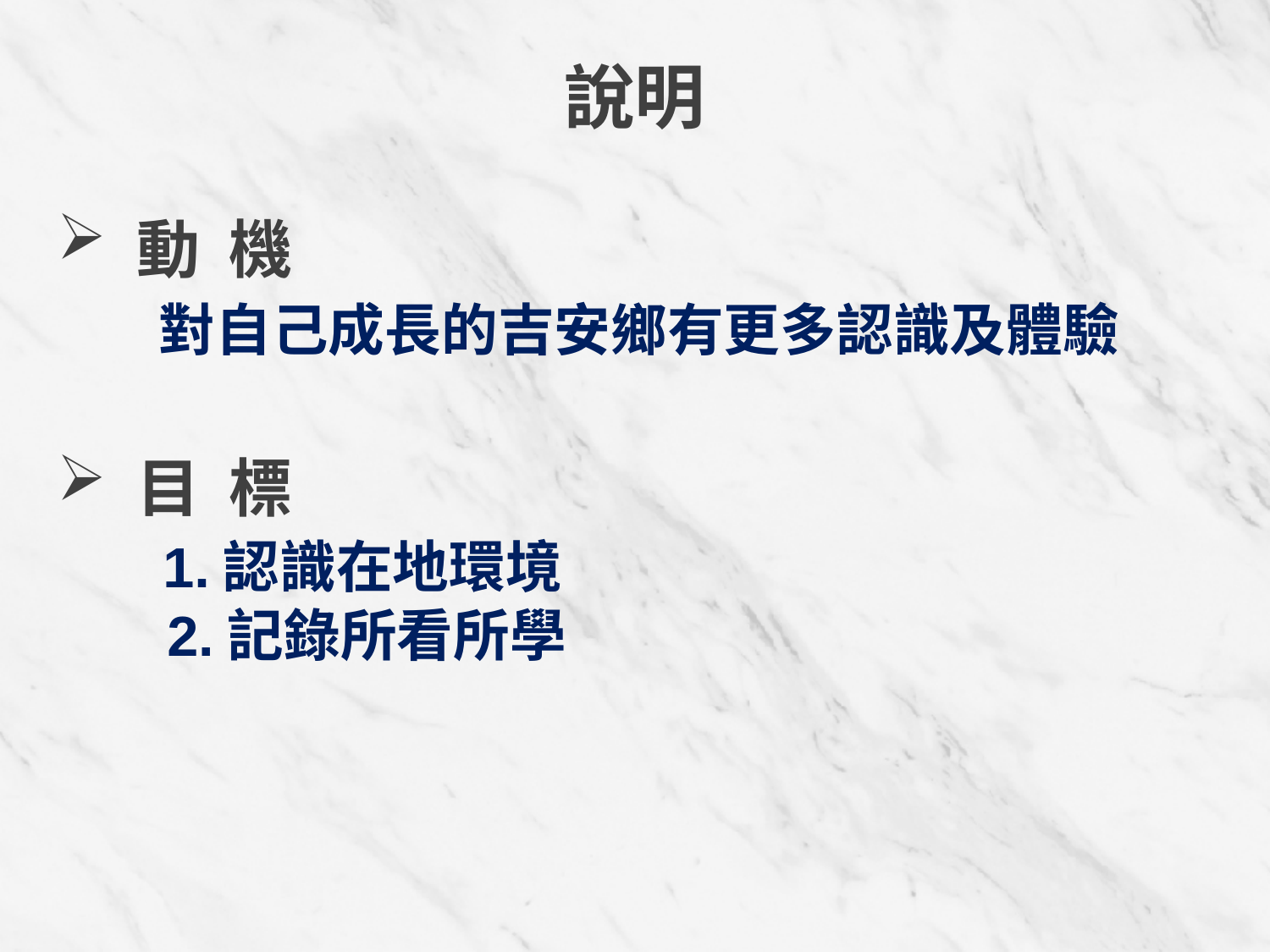

說明
動  機
      對自己成長的吉安鄉有更多認識及體驗

目  標
      1.認識在地環境
       2.記錄所看所學